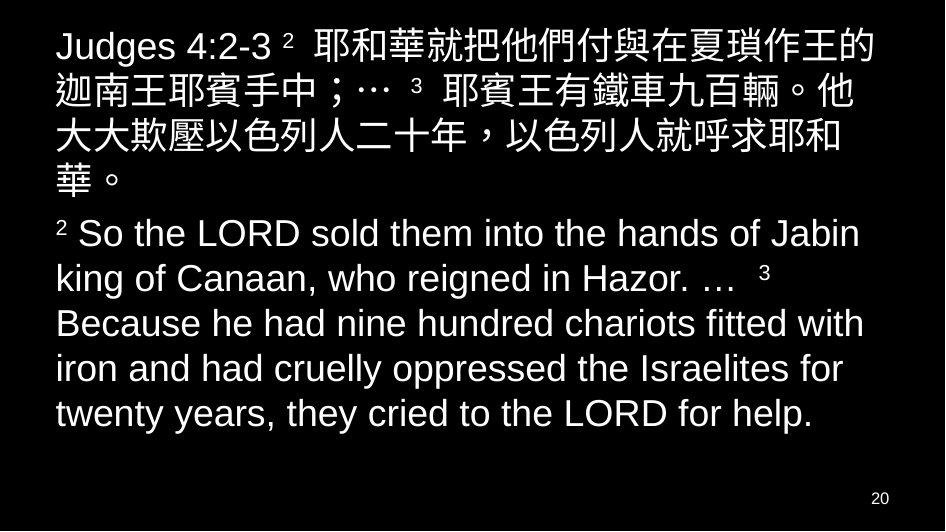

Judges 4:2-3 2 耶和華就把他們付與在夏瑣作王的迦南王耶賓手中；… 3 耶賓王有鐵車九百輛。他大大欺壓以色列人二十年，以色列人就呼求耶和華。
2 So the Lord sold them into the hands of Jabin king of Canaan, who reigned in Hazor. …  3 Because he had nine hundred chariots fitted with iron and had cruelly oppressed the Israelites for twenty years, they cried to the Lord for help.

20